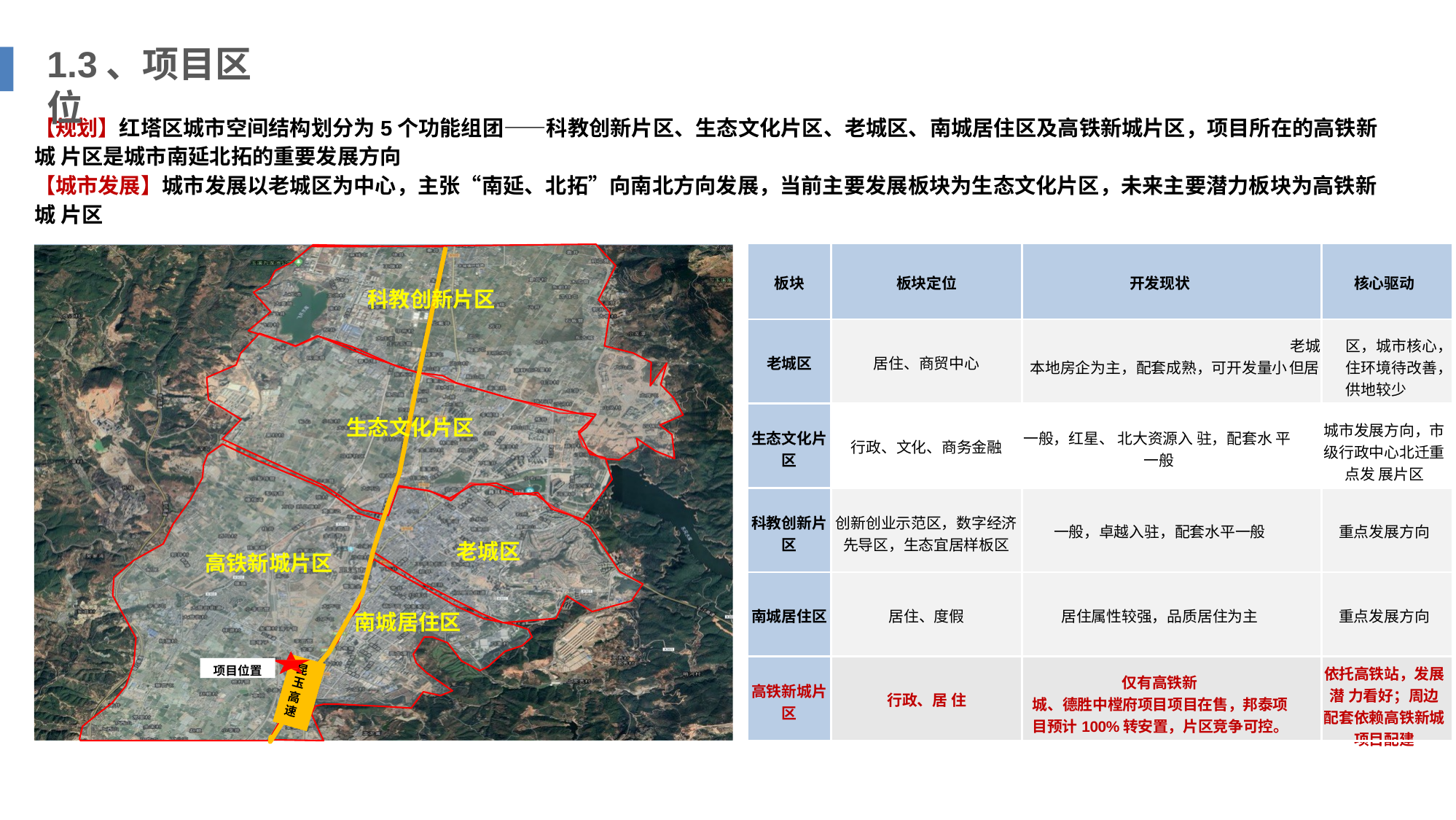

# 1.3、项目区位
【规划】红塔区城市空间结构划分为5个功能组团——科教创新片区、生态文化片区、老城区、南城居住区及高铁新城片区，项目所在的高铁新城 片区是城市南延北拓的重要发展方向
【城市发展】城市发展以老城区为中心，主张“南延、北拓”向南北方向发展，当前主要发展板块为生态文化片区，未来主要潜力板块为高铁新城 片区
| 板块 | 板块定位 | 开发现状 | 核心驱动 |
| --- | --- | --- | --- |
| 老城区 | 居住、商贸中心 | 老城 本地房企为主，配套成熟，可开发量小但居 | 区，城市核心， 住环境待改善， 供地较少 |
| 生态文化片 区 | 行政、文化、商务金融 | 一般，红星、 北大资源入 驻，配套水 平 一般 | 城市发展方向，市 级行政中心北迁重 点发 展片区 |
| 科教创新片 区 | 创新创业示范区，数字经济 先导区，生态宜居样板区 | 一般，卓越入驻，配套水平一般 | 重点发展方向 |
| 南城居住区 | 居住、度假 | 居住属性较强，品质居住为主 | 重点发展方向 |
| 高铁新城片 区 | 行政、居 住 | 仅有高铁新 城、德胜中樘府项目项目在售，邦泰项 目预计100%转安置，片区竞争可控。 | 依托高铁站，发展 潜 力看好；周边 配套依赖高铁新城 项目配建 |

科教创新片区

生态文化片区

老城区
高铁新城片区

南城居住区

项目位置
昆
玉
高
速